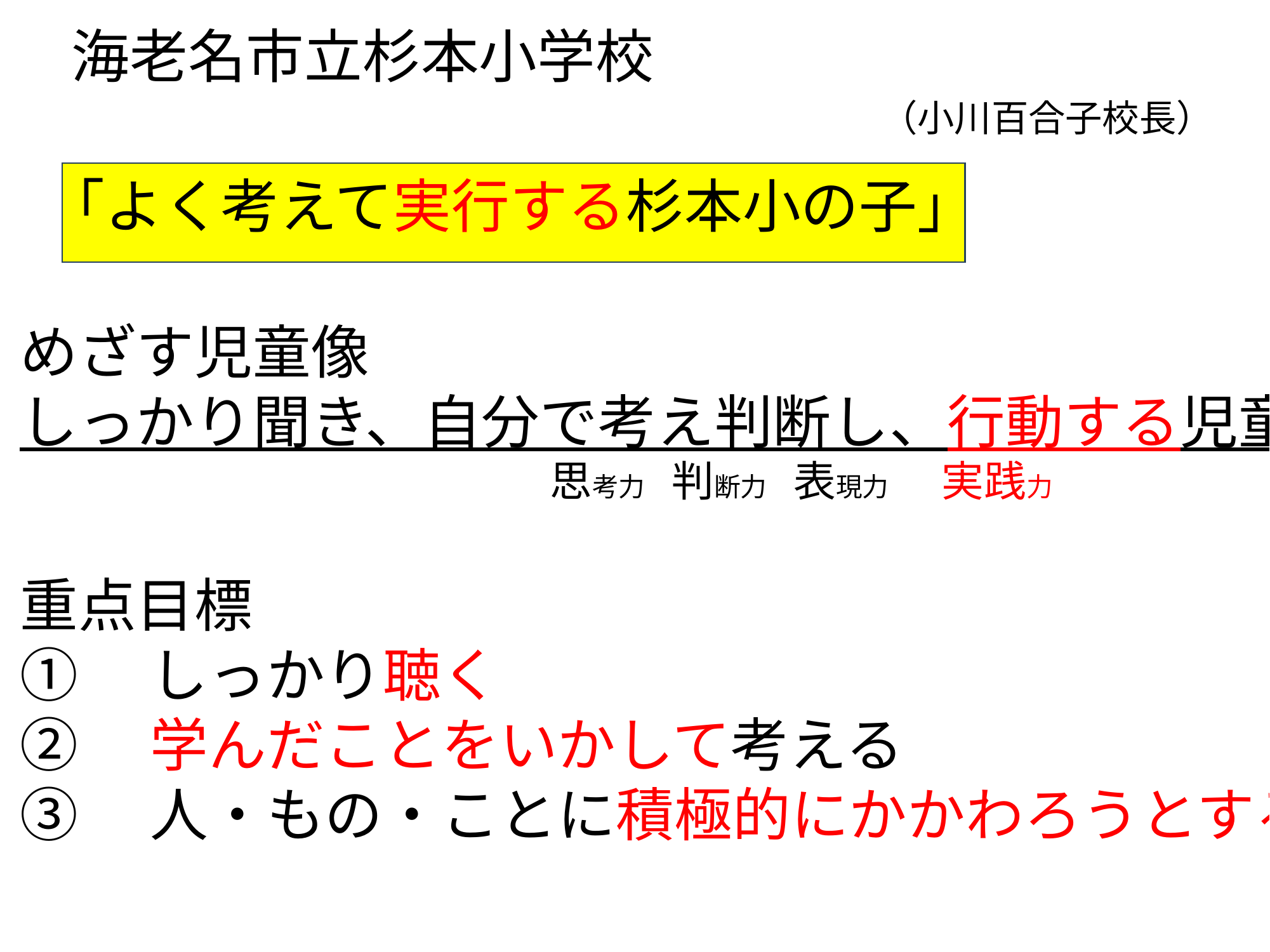

海老名市立杉本小学校
（小川百合子校長）
 「よく考えて実行する杉本小の子」

めざす児童像
しっかり聞き、自分で考え判断し、行動する児童
　　　　　　　　　　　　　　　　　　　　思考力　判断力　表現力　　実践力

重点目標
①　しっかり聴く
②　学んだことをいかして考える
③　人・もの・ことに積極的にかかわろうとする